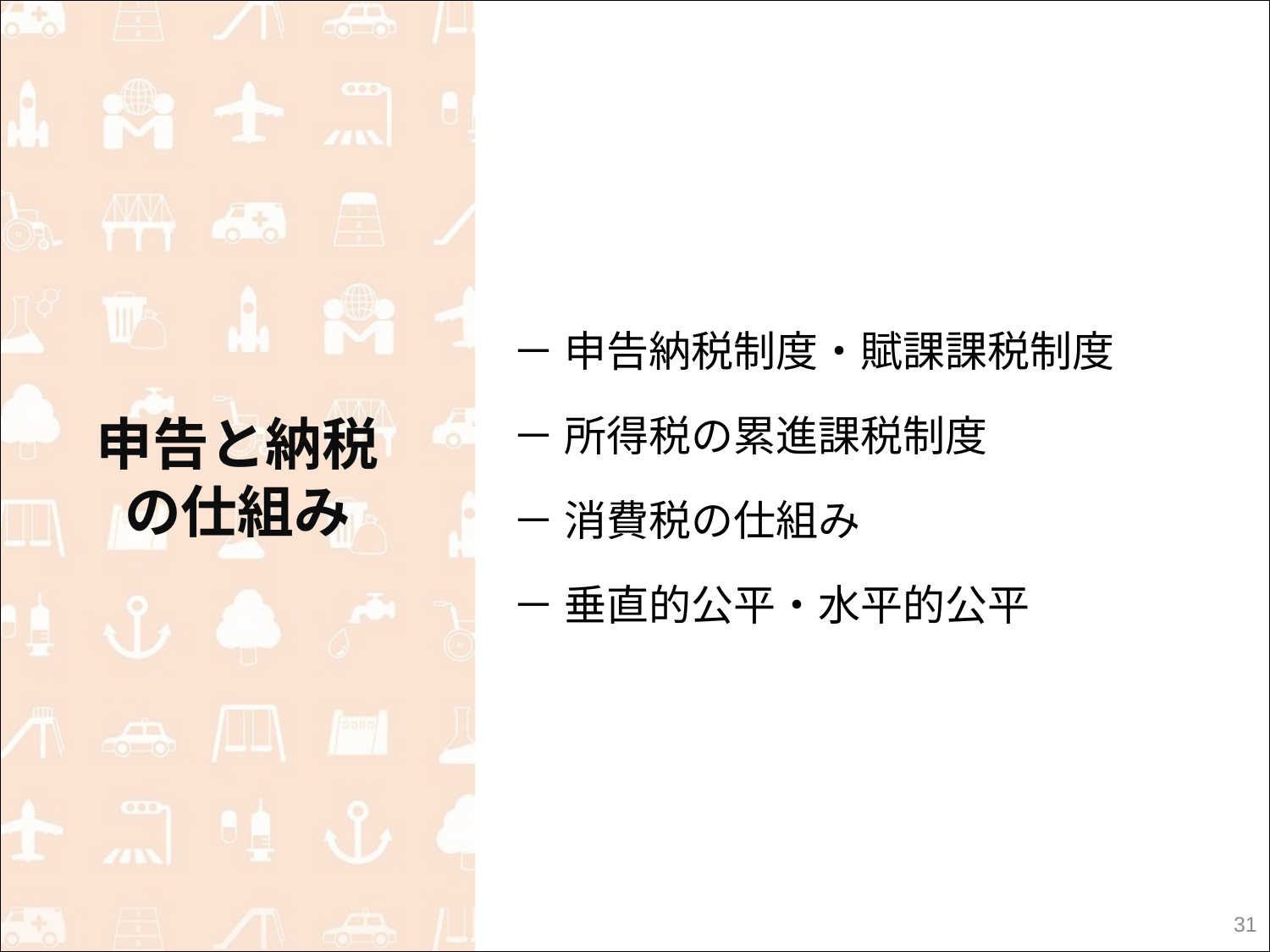

# 申告と納税 の仕組み

－ 申告納税制度・賦課課税制度
－ 所得税の累進課税制度
－ 消費税の仕組み
－ 垂直的公平・水平的公平
31